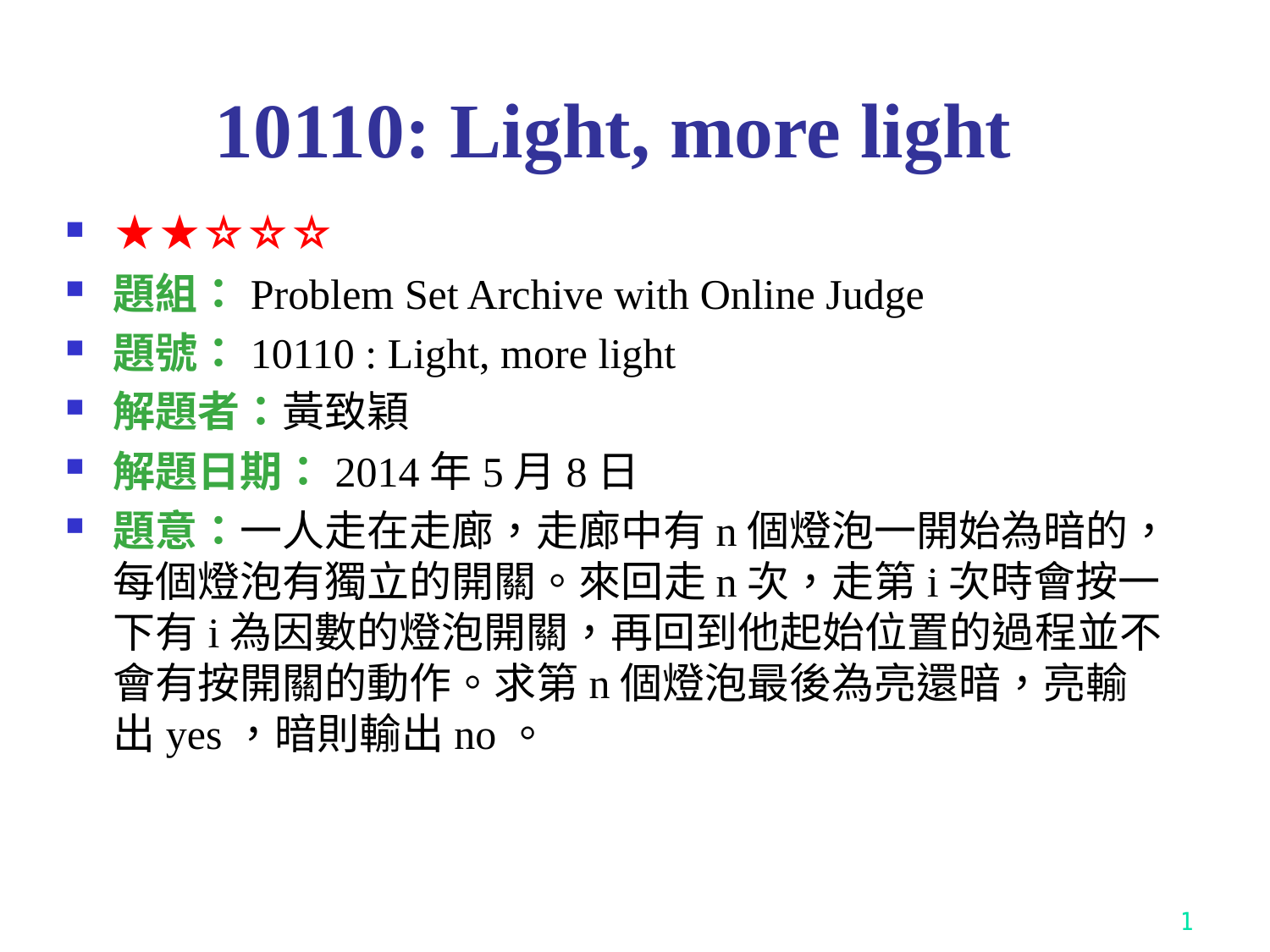

# 10110: Light, more light
★★☆☆☆
題組：Problem Set Archive with Online Judge
題號：10110 : Light, more light
解題者：黃致穎
解題日期：2014年5月8日
題意：一人走在走廊，走廊中有n個燈泡一開始為暗的，每個燈泡有獨立的開關。來回走n次，走第i次時會按一下有i為因數的燈泡開關，再回到他起始位置的過程並不會有按開關的動作。求第n個燈泡最後為亮還暗，亮輸出yes，暗則輸出no。
1